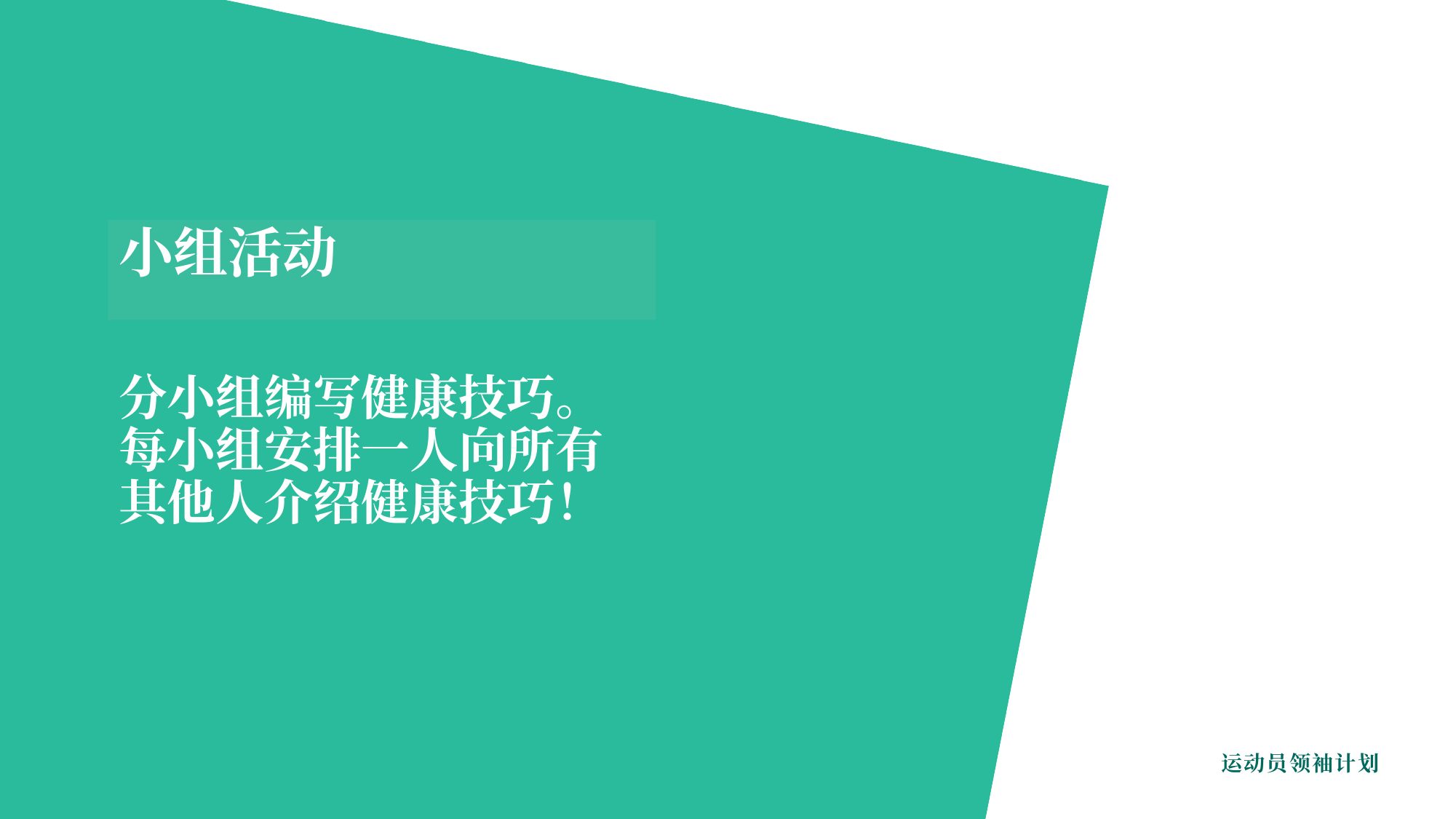

小组活动

分小组编写健康技巧。每小组安排一人向所有其他人介绍健康技巧！